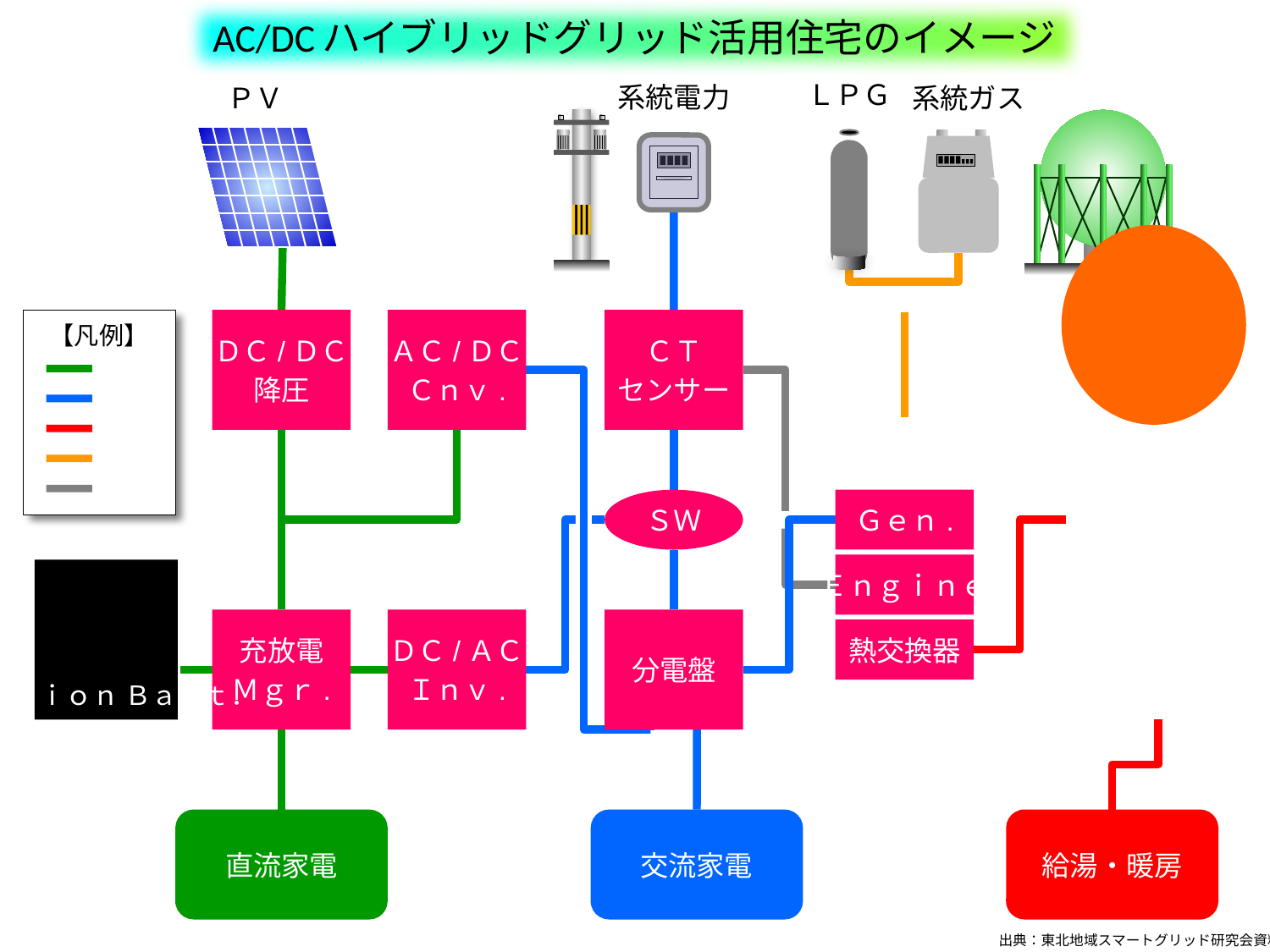

AC/DC ハイブリッドグリッド活用住宅のイメージ
ＰＶ

ＬＰＧ

系統ガス

系統電力

【凡例】
ＤＣ
ＡＣ
お湯
ガス
信号
ＤＣ/ＤＣ
降圧
ＡＣ/ＤＣ
Ｃｎｖ.
ＣＴ
センサー
貯湯タンク

エコウィル
ＳＷ
Ｇｅｎ.

Ｅｎｇｉｎｅ

Ｌｉ-ｉｏｎ Ｂａｔｔ．
充放電
Ｍｇｒ.
ＤＣ/ＡＣ
Ｉｎｖ.
分電盤
熱交換器

直流家電
交流家電
給湯・暖房
17
出典：東北地域スマートグリッド研究会資料